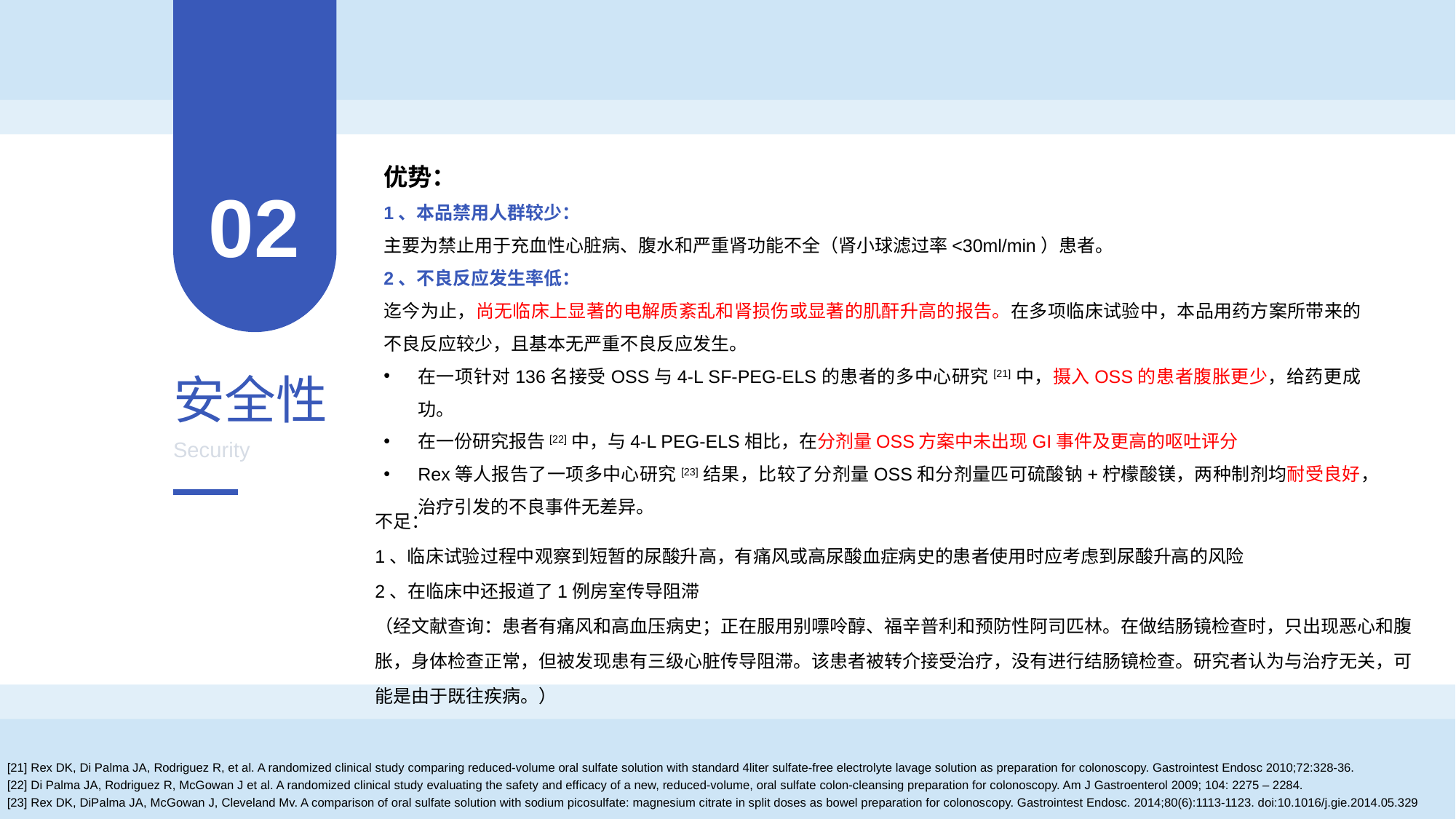

优势：
1、本品禁用人群较少：
主要为禁止用于充血性心脏病、腹水和严重肾功能不全（肾小球滤过率<30ml/min）患者。
2、不良反应发生率低：
迄今为止，尚无临床上显著的电解质紊乱和肾损伤或显著的肌酐升高的报告。在多项临床试验中，本品用药方案所带来的不良反应较少，且基本无严重不良反应发生。
在一项针对136名接受OSS与4-L SF-PEG-ELS的患者的多中心研究[21]中，摄入OSS的患者腹胀更少，给药更成功。
在一份研究报告[22]中，与4-L PEG-ELS相比，在分剂量OSS方案中未出现GI事件及更高的呕吐评分
Rex等人报告了一项多中心研究[23]结果，比较了分剂量OSS和分剂量匹可硫酸钠+柠檬酸镁，两种制剂均耐受良好，治疗引发的不良事件无差异。
02
安全性
Security
不足：
1、临床试验过程中观察到短暂的尿酸升高，有痛风或高尿酸血症病史的患者使用时应考虑到尿酸升高的风险
2、在临床中还报道了1例房室传导阻滞
（经文献查询：患者有痛风和高血压病史；正在服用别嘌呤醇、福辛普利和预防性阿司匹林。在做结肠镜检查时，只出现恶心和腹胀，身体检查正常，但被发现患有三级心脏传导阻滞。该患者被转介接受治疗，没有进行结肠镜检查。研究者认为与治疗无关，可能是由于既往疾病。）

[21] Rex DK, Di Palma JA, Rodriguez R, et al. A randomized clinical study comparing reduced-volume oral sulfate solution with standard 4liter sulfate-free electrolyte lavage solution as preparation for colonoscopy. Gastrointest Endosc 2010;72:328-36.
[22] Di Palma JA, Rodriguez R, McGowan J et al. A randomized clinical study evaluating the safety and efficacy of a new, reduced-volume, oral sulfate colon-cleansing preparation for colonoscopy. Am J Gastroenterol 2009; 104: 2275 – 2284.
[23] Rex DK, DiPalma JA, McGowan J, Cleveland Mv. A comparison of oral sulfate solution with sodium picosulfate: magnesium citrate in split doses as bowel preparation for colonoscopy. Gastrointest Endosc. 2014;80(6):1113-1123. doi:10.1016/j.gie.2014.05.329